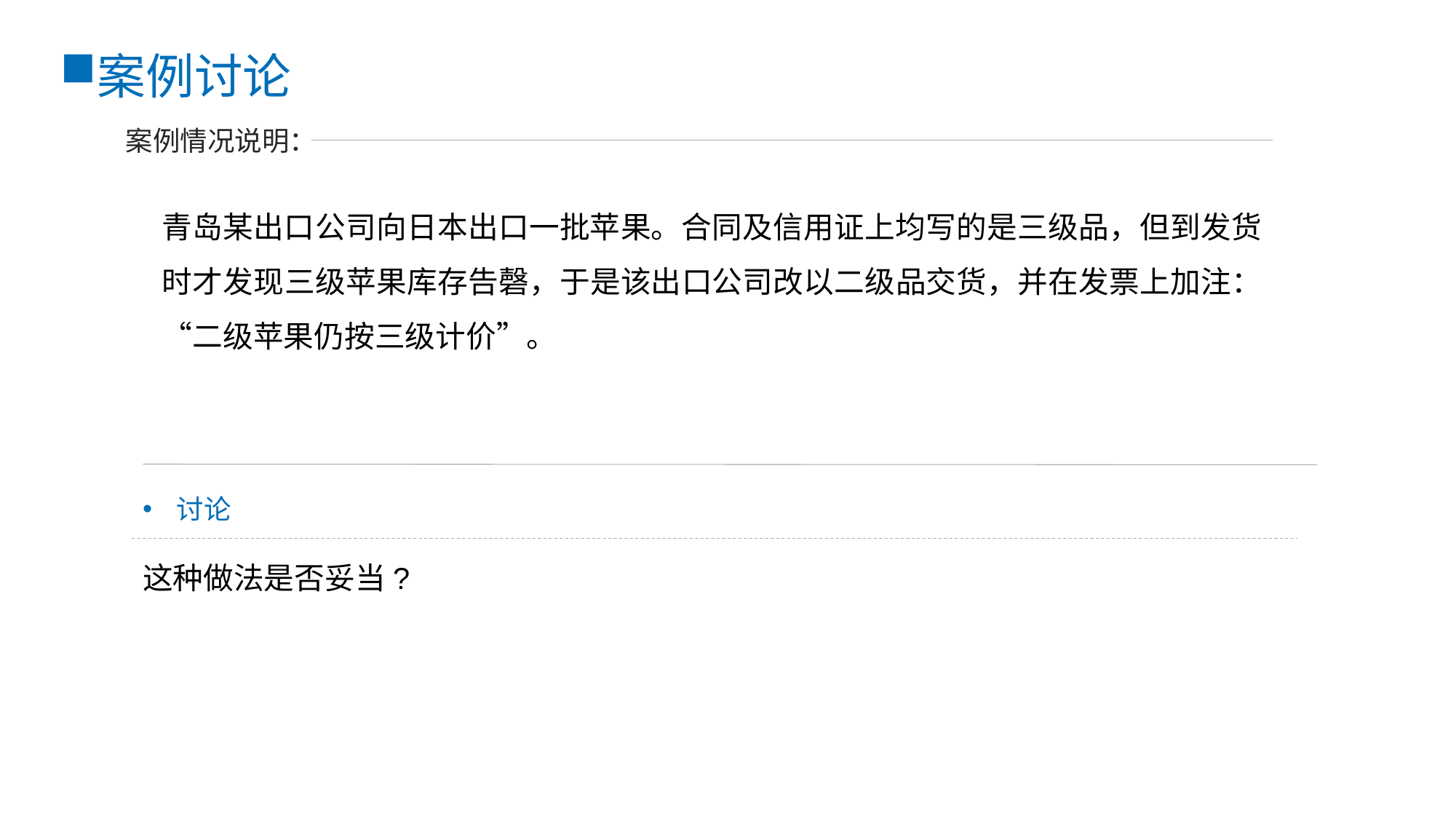

案例讨论
案例情况说明：
青岛某出口公司向日本出口一批苹果。合同及信用证上均写的是三级品，但到发货时才发现三级苹果库存告磬，于是该出口公司改以二级品交货，并在发票上加注：“二级苹果仍按三级计价”。
讨论
这种做法是否妥当?